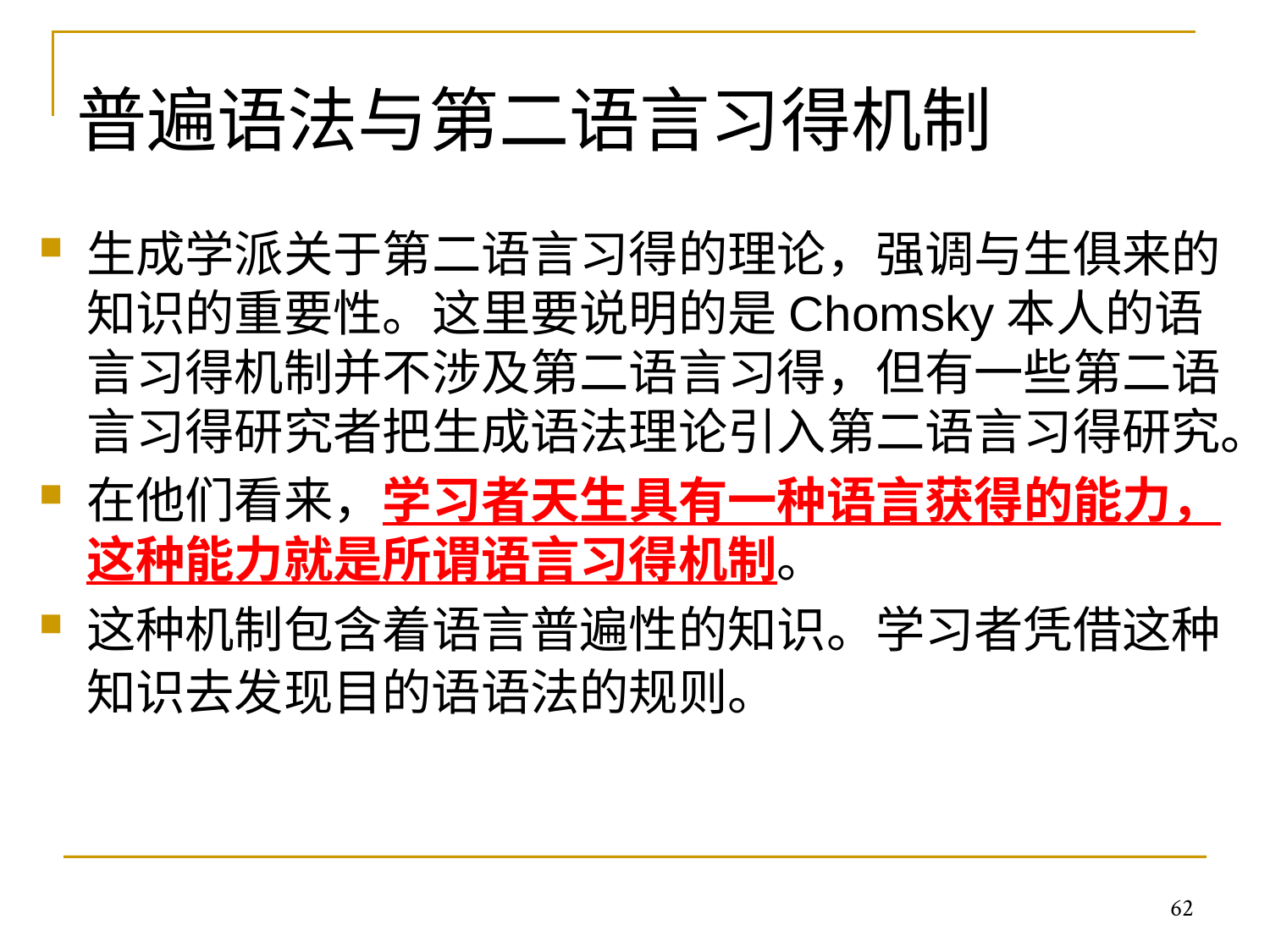

# 普遍语法与第二语言习得机制
生成学派关于第二语言习得的理论，强调与生俱来的知识的重要性。这里要说明的是Chomsky本人的语言习得机制并不涉及第二语言习得，但有一些第二语言习得研究者把生成语法理论引入第二语言习得研究。
在他们看来，学习者天生具有一种语言获得的能力，这种能力就是所谓语言习得机制。
这种机制包含着语言普遍性的知识。学习者凭借这种知识去发现目的语语法的规则。
62